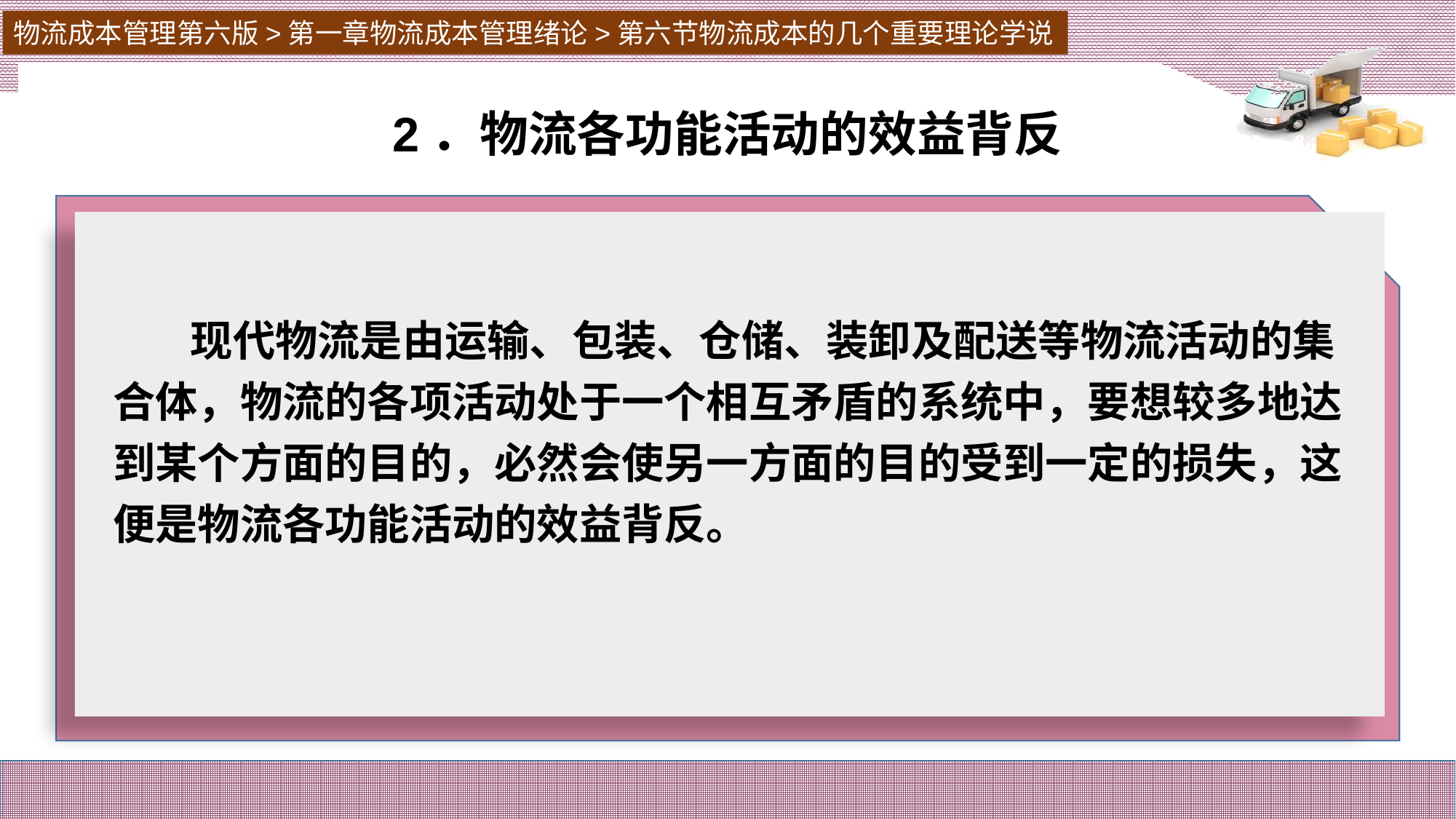

物流成本管理第六版>第一章物流成本管理绪论>第六节物流成本的几个重要理论学说
2．物流各功能活动的效益背反
# 现代物流是由运输、包装、仓储、装卸及配送等物流活动的集合体，物流的各项活动处于一个相互矛盾的系统中，要想较多地达到某个方面的目的，必然会使另一方面的目的受到一定的损失，这便是物流各功能活动的效益背反。